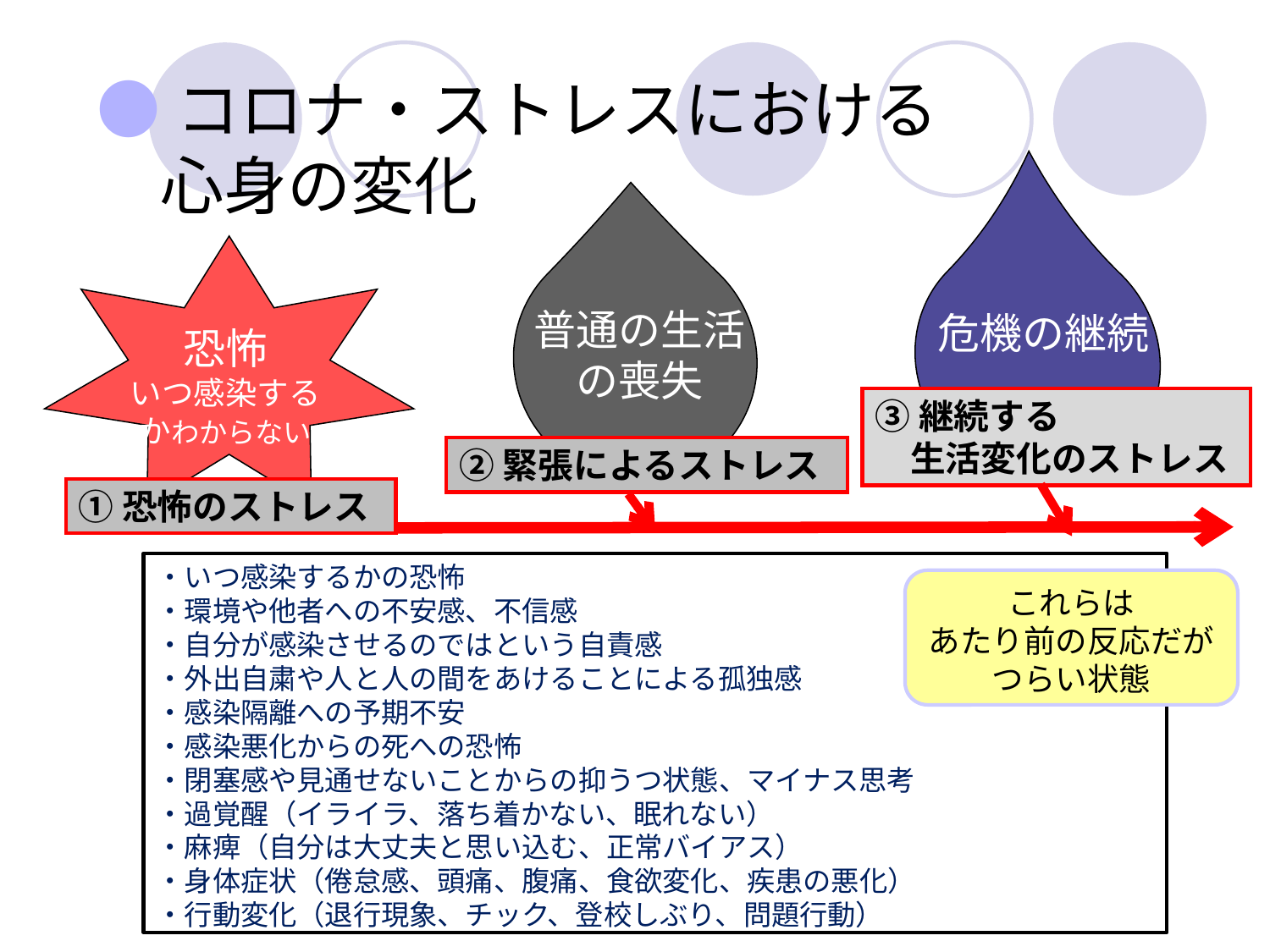

●コロナ・ストレスにおける
　心身の変化

普通の生活の喪失
危機の継続
恐怖
いつ感染するかわからない
③継続する
　生活変化のストレス
②緊張によるストレス
①恐怖のストレス
・いつ感染するかの恐怖
・環境や他者への不安感、不信感
・自分が感染させるのではという自責感
・外出自粛や人と人の間をあけることによる孤独感
・感染隔離への予期不安
・感染悪化からの死への恐怖
・閉塞感や見通せないことからの抑うつ状態、マイナス思考
・過覚醒（イライラ、落ち着かない、眠れない）
・麻痺（自分は大丈夫と思い込む、正常バイアス）
・身体症状（倦怠感、頭痛、腹痛、食欲変化、疾患の悪化）
・行動変化（退行現象、チック、登校しぶり、問題行動）

これらは
あたり前の反応だが
つらい状態